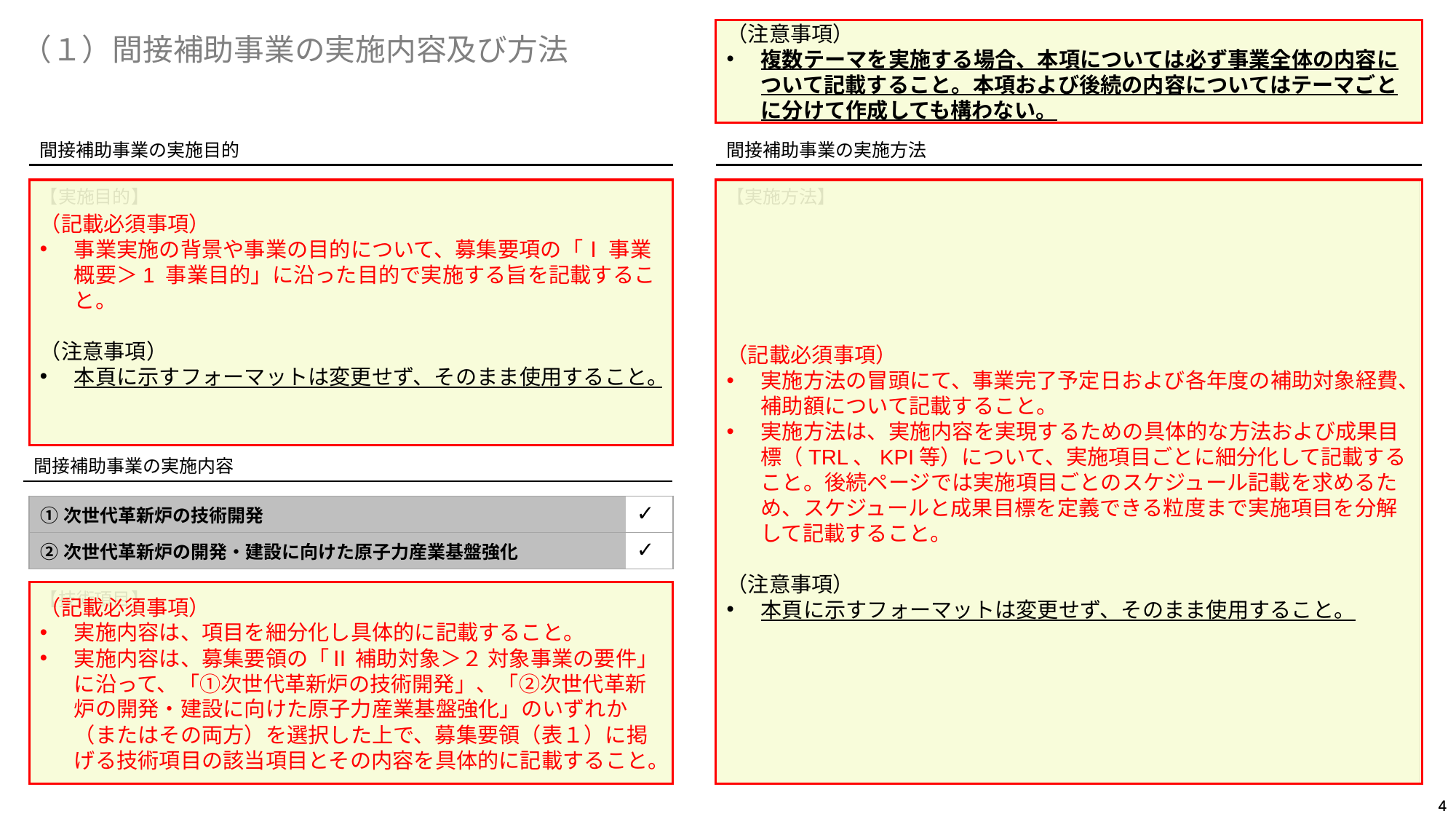

（注意事項）
複数テーマを実施する場合、本項については必ず事業全体の内容について記載すること。本項および後続の内容についてはテーマごとに分けて作成しても構わない。
（１）間接補助事業の実施内容及び方法
間接補助事業の実施目的
間接補助事業の実施方法
【実施目的】
（記載必須事項）
事業実施の背景や事業の目的について、募集要項の「Ⅰ 事業概要＞1 事業目的」に沿った目的で実施する旨を記載すること。

（注意事項）
本頁に示すフォーマットは変更せず、そのまま使用すること。

【実施方法】
（記載必須事項）
実施方法の冒頭にて、事業完了予定日および各年度の補助対象経費、補助額について記載すること。
実施方法は、実施内容を実現するための具体的な方法および成果目標（TRL、KPI等）について、実施項目ごとに細分化して記載すること。後続ページでは実施項目ごとのスケジュール記載を求めるため、スケジュールと成果目標を定義できる粒度まで実施項目を分解して記載すること。

（注意事項）
本頁に示すフォーマットは変更せず、そのまま使用すること。
間接補助事業の実施内容
| ①次世代革新炉の技術開発 | ✓ |
| --- | --- |
| ②次世代革新炉の開発・建設に向けた原子力産業基盤強化 | ✓ |
【技術項目】
（記載必須事項）
実施内容は、項目を細分化し具体的に記載すること。
実施内容は、募集要領の「Ⅱ 補助対象＞２ 対象事業の要件」に沿って、「①次世代革新炉の技術開発」、「②次世代革新炉の開発・建設に向けた原子力産業基盤強化」のいずれか（またはその両方）を選択した上で、募集要領（表１）に掲げる技術項目の該当項目とその内容を具体的に記載すること。